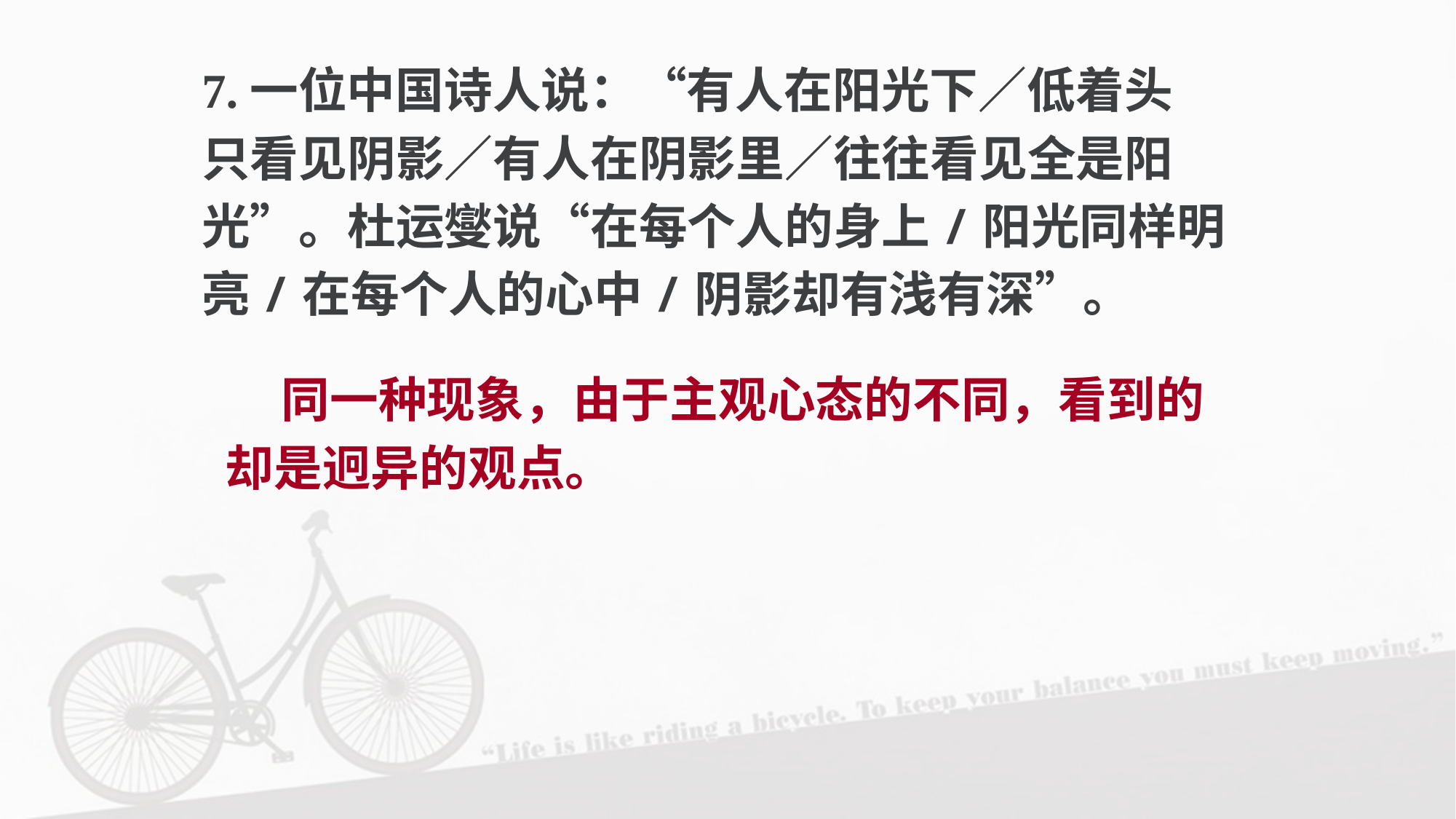

7.一位中国诗人说：“有人在阳光下／低着头
只看见阴影／有人在阴影里／往往看见全是阳
光”。杜运燮说“在每个人的身上/阳光同样明
亮/在每个人的心中/阴影却有浅有深”。
    同一种现象，由于主观心态的不同，看到的
却是迥异的观点。